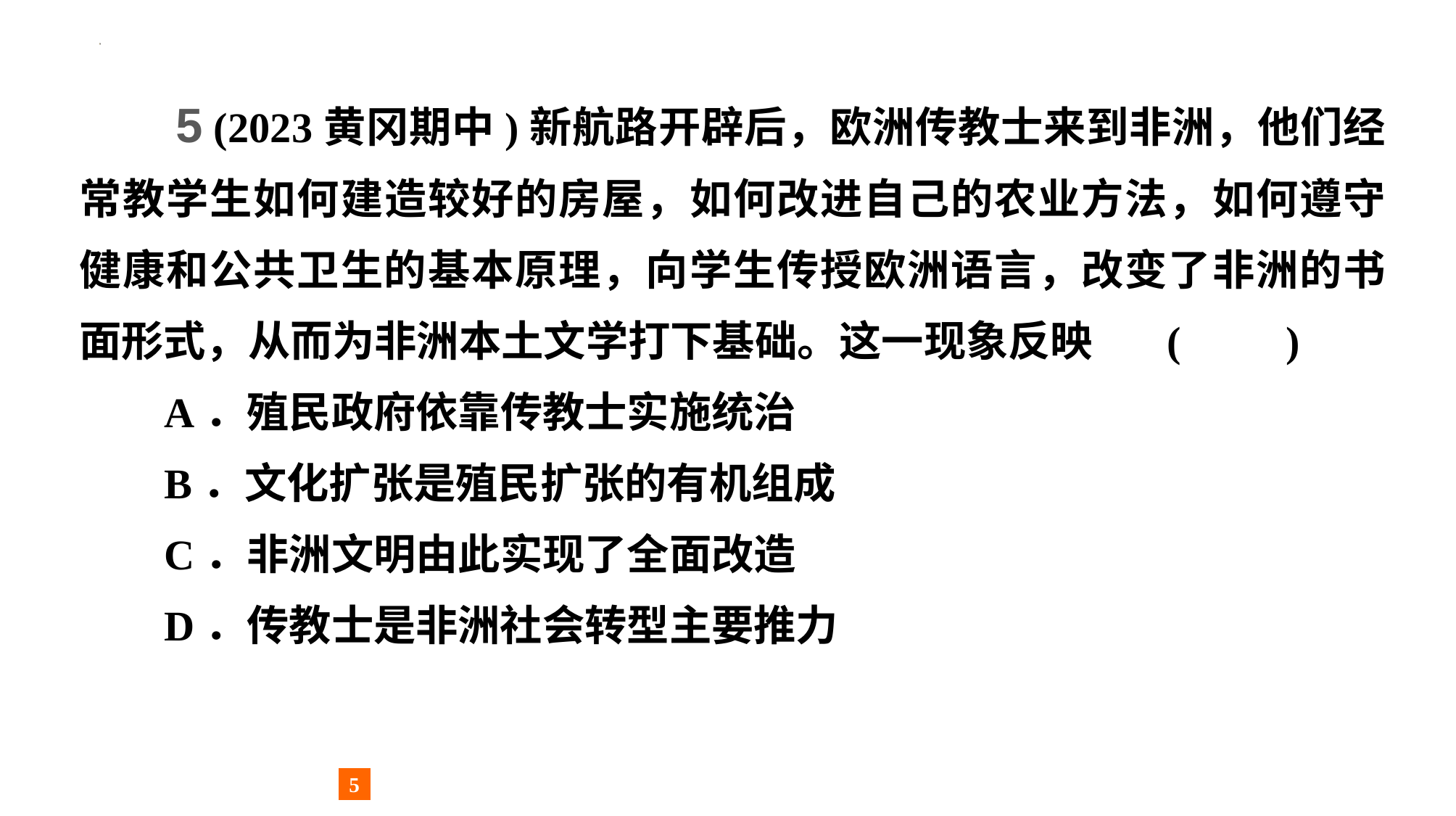

5 (2023黄冈期中)新航路开辟后，欧洲传教士来到非洲，他们经常教学生如何建造较好的房屋，如何改进自己的农业方法，如何遵守健康和公共卫生的基本原理，向学生传授欧洲语言，改变了非洲的书面形式，从而为非洲本土文学打下基础。这一现象反映	(　　)
A．殖民政府依靠传教士实施统治
B．文化扩张是殖民扩张的有机组成
C．非洲文明由此实现了全面改造
D．传教士是非洲社会转型主要推力
5